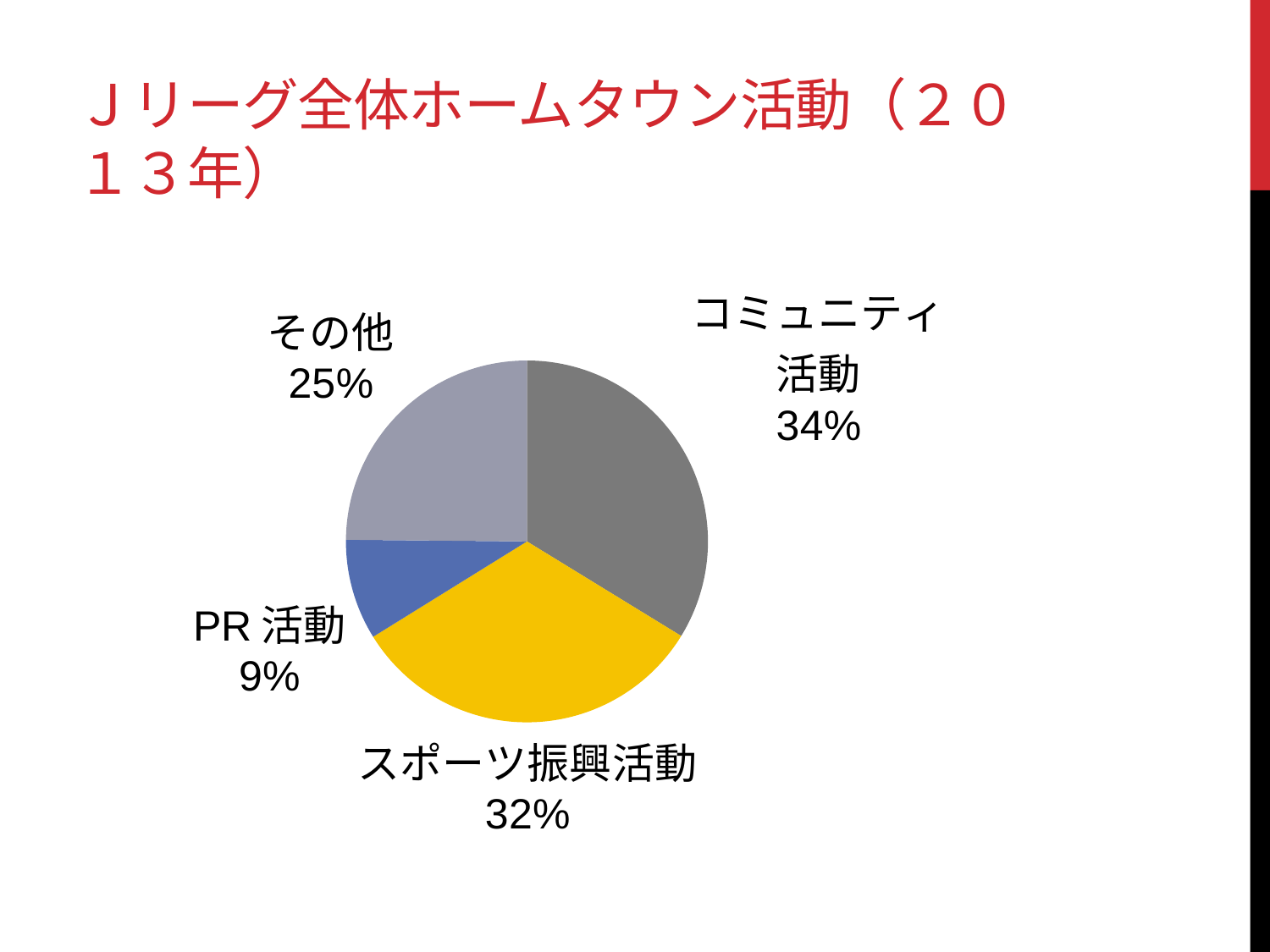

# Ｊリーグ全体ホームタウン活動（２０１３年）

### Chart

| Category | ２０１３年 |
|---|---|
| コミュニティ活動 | 1270.0 |
| スポーツ振興活動 | 1219.0 |
| PR活動 | 338.0 |
| その他 | 935.0 |